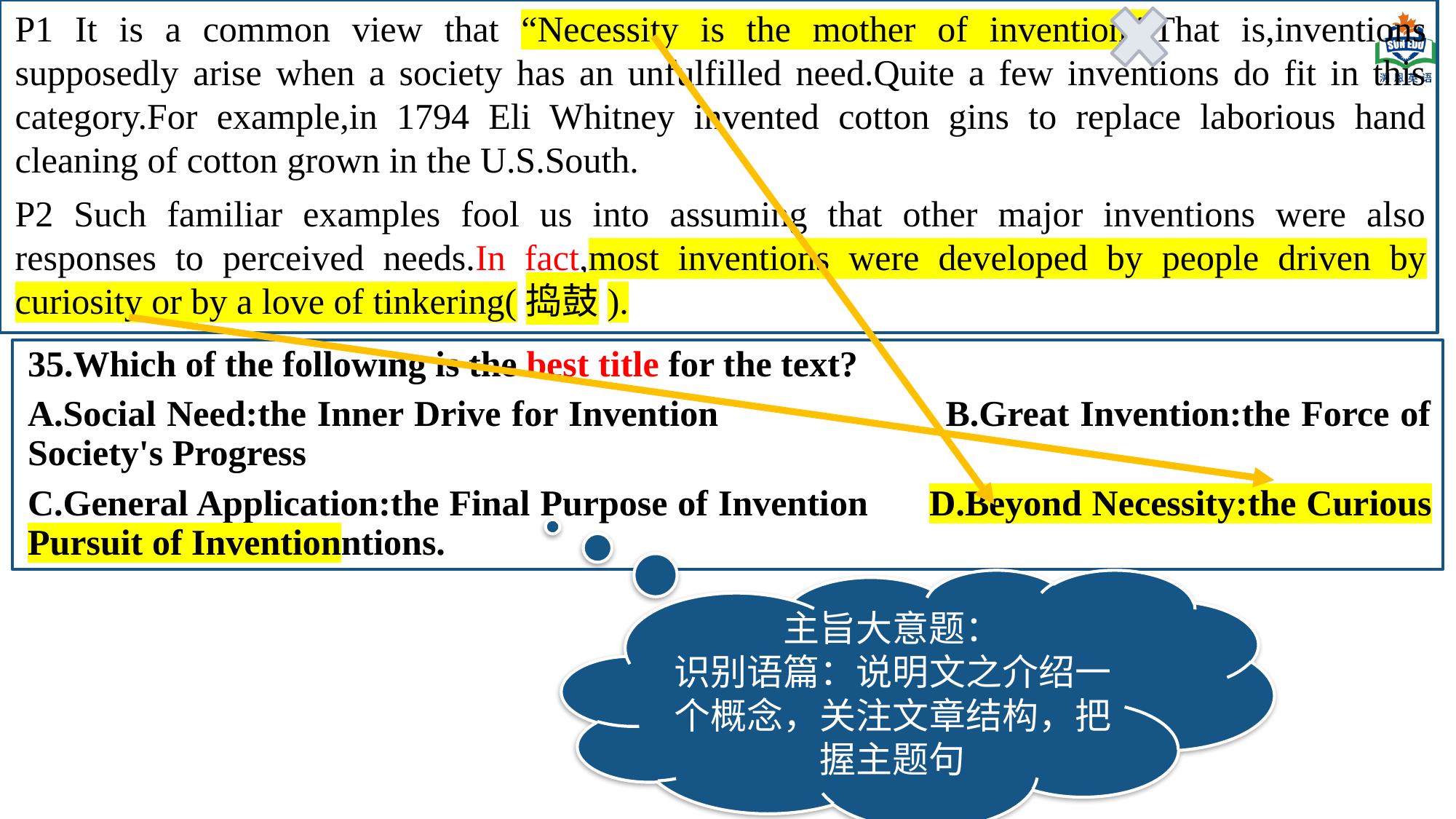

P1 It is a common view that “Necessity is the mother of invention.”That is,inventions supposedly arise when a society has an unfulfilled need.Quite a few inventions do fit in this category.For example,in 1794 Eli Whitney invented cotton gins to replace laborious hand cleaning of cotton grown in the U.S.South.
P2 Such familiar examples fool us into assuming that other major inventions were also responses to perceived needs.In fact,most inventions were developed by people driven by curiosity or by a love of tinkering(捣鼓).

35.Which of the following is the best title for the text?
A.Social Need:the Inner Drive for Invention                     B.Great Invention:the Force of Society's Progress
C.General Application:the Final Purpose of Invention      D.Beyond Necessity:the Curious Pursuit of Inventionntions.
主旨大意题：
识别语篇：说明文之介绍一个概念，关注文章结构，把握主题句